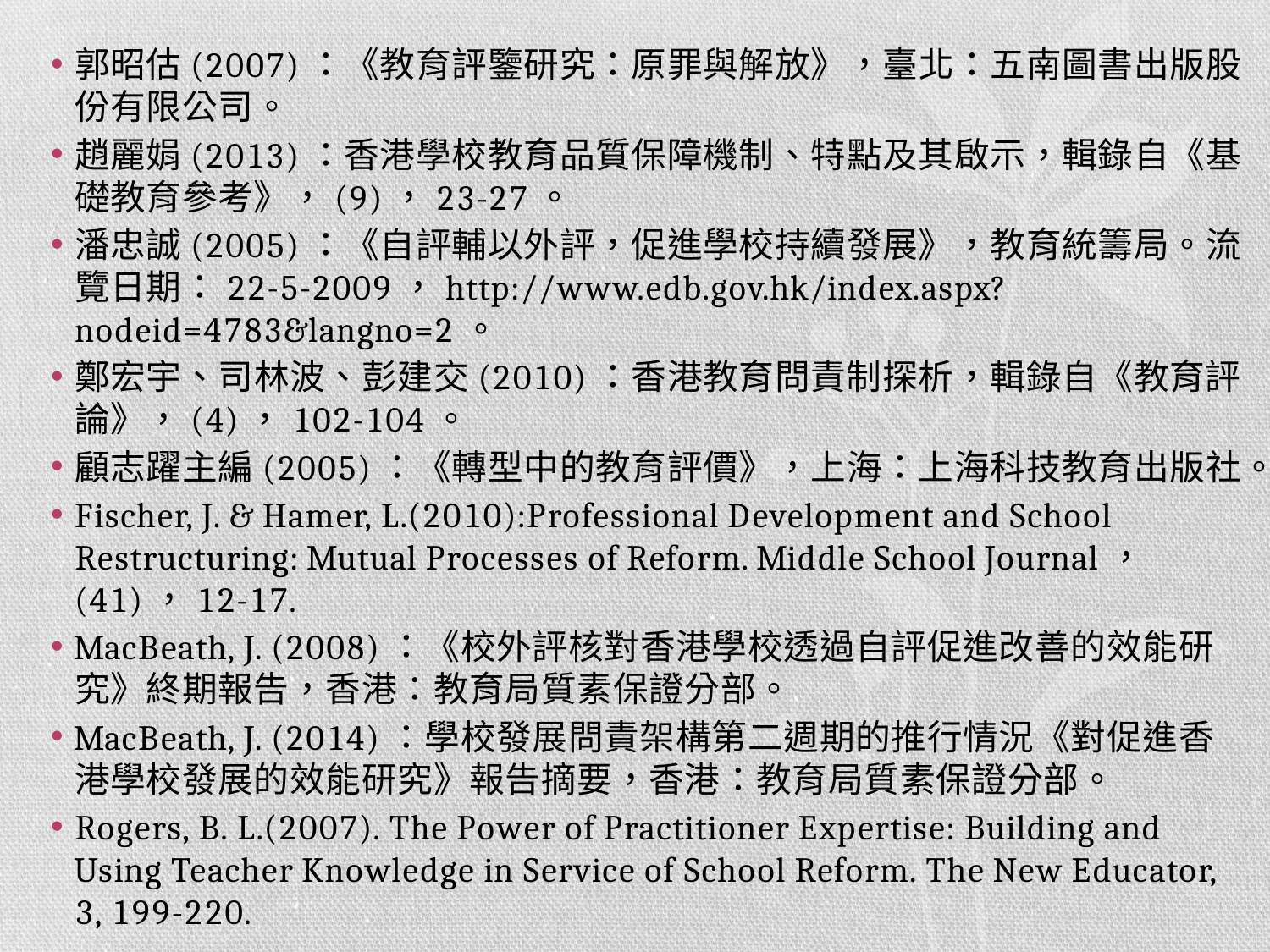

#
郭昭估(2007)：《教育評鑒研究：原罪與解放》，臺北：五南圖書出版股份有限公司。
趙麗娟(2013)：香港學校教育品質保障機制、特點及其啟示，輯錄自《基礎教育參考》，(9)，23-27。
潘忠誠(2005)：《自評輔以外評，促進學校持續發展》，教育統籌局。流覽日期：22-5-2009，http://www.edb.gov.hk/index.aspx?nodeid=4783&langno=2。
鄭宏宇、司林波、彭建交(2010)：香港教育問責制探析，輯錄自《教育評論》，(4)，102-104。
顧志躍主編(2005)：《轉型中的教育評價》，上海：上海科技教育出版社。
Fischer, J. & Hamer, L.(2010):Professional Development and School Restructuring: Mutual Processes of Reform. Middle School Journal，(41)，12-17.
MacBeath, J. (2008)：《校外評核對香港學校透過自評促進改善的效能研究》終期報告，香港：教育局質素保證分部。
MacBeath, J. (2014)：學校發展問責架構第二週期的推行情況《對促進香港學校發展的效能研究》報告摘要，香港：教育局質素保證分部。
Rogers, B. L.(2007). The Power of Practitioner Expertise: Building and Using Teacher Knowledge in Service of School Reform. The New Educator, 3, 199-220.